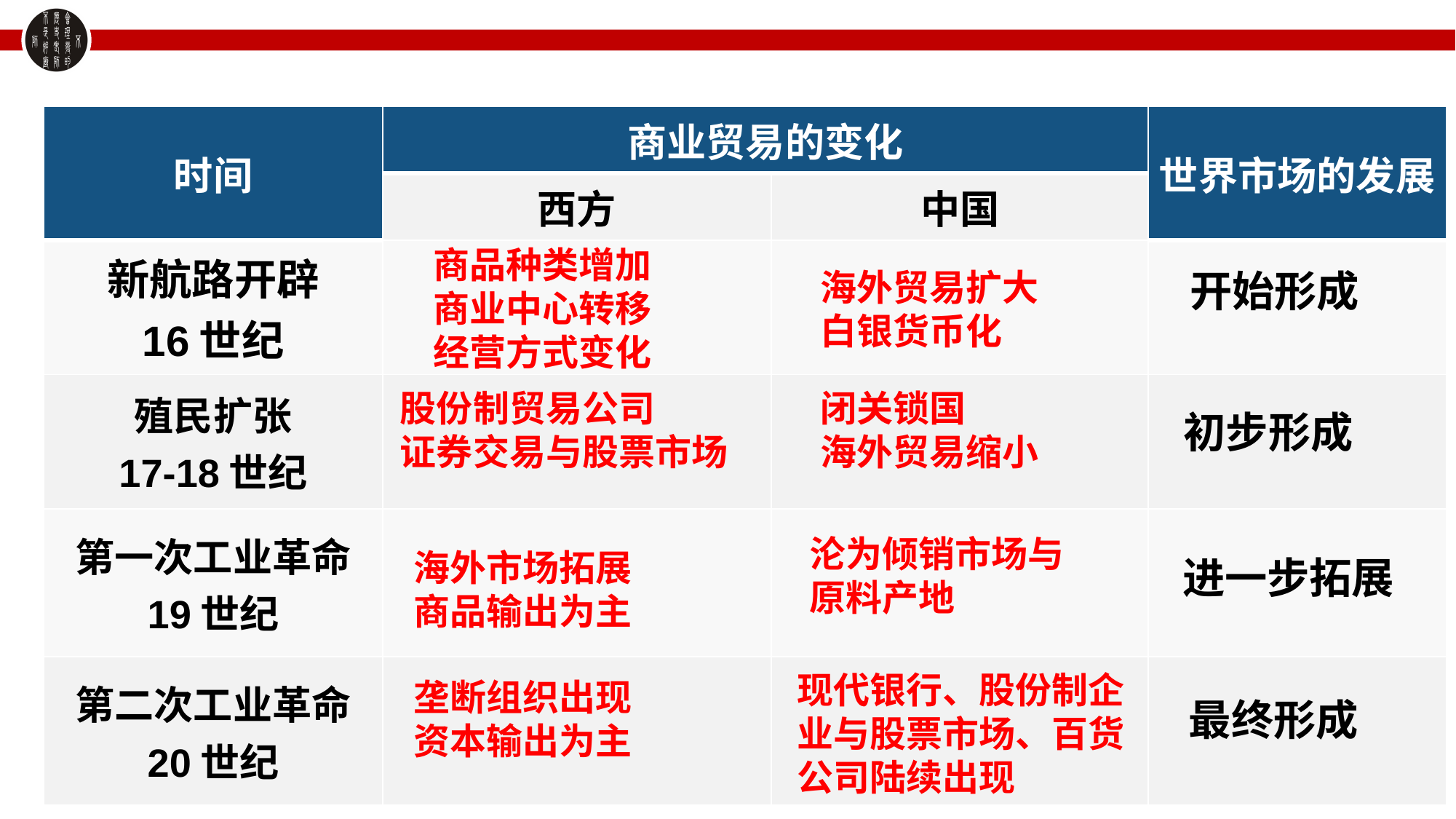

| 时间 | 商业贸易的变化 |  | 世界市场的发展 |
| --- | --- | --- | --- |
|  | 西方 | 中国 |  |
| 新航路开辟 16世纪 |  |  |  |
| 殖民扩张 17-18世纪 |  |  |  |
| 第一次工业革命 19世纪 |  |  |  |
| 第二次工业革命 20世纪 |  |  |  |
商品种类增加
商业中心转移
经营方式变化
开始形成
海外贸易扩大
白银货币化
闭关锁国
海外贸易缩小
股份制贸易公司
证券交易与股票市场
初步形成
沦为倾销市场与原料产地
海外市场拓展
商品输出为主
进一步拓展
现代银行、股份制企业与股票市场、百货公司陆续出现
垄断组织出现
资本输出为主
最终形成